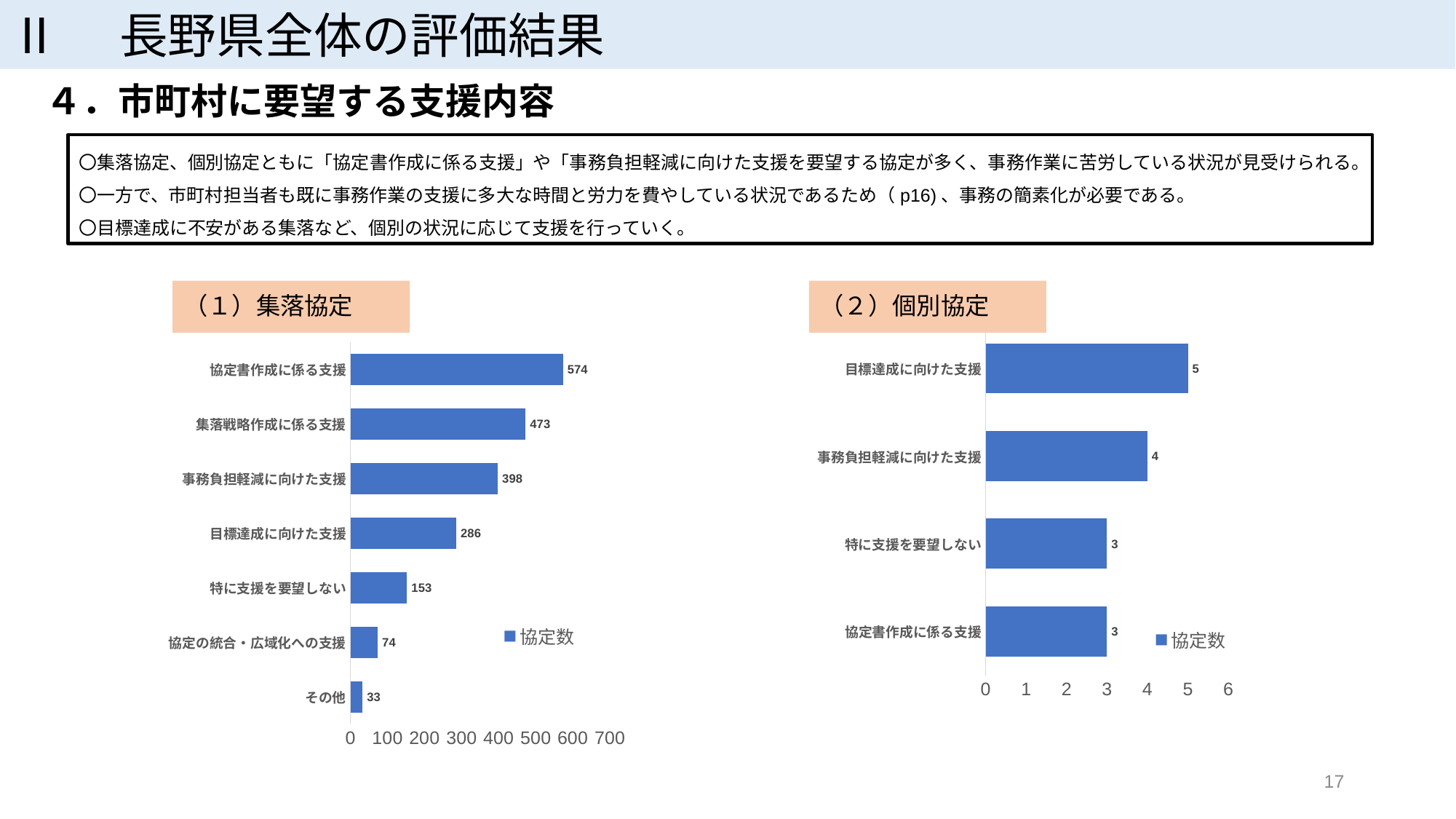

Ⅱ　長野県全体の評価結果
４．市町村に要望する支援内容
〇集落協定、個別協定ともに「協定書作成に係る支援」や「事務負担軽減に向けた支援を要望する協定が多く、事務作業に苦労している状況が見受けられる。
〇一方で、市町村担当者も既に事務作業の支援に多大な時間と労力を費やしている状況であるため（p16)、事務の簡素化が必要である。
〇目標達成に不安がある集落など、個別の状況に応じて支援を行っていく。
（１）集落協定
（２）個別協定

### Chart

| Category | 協定数 |
|---|---|
| 協定書作成に係る支援 | 3.0 |
| 特に支援を要望しない | 3.0 |
| 事務負担軽減に向けた支援 | 4.0 |
| 目標達成に向けた支援 | 5.0 |

### Chart

| Category | 協定数 |
|---|---|
| その他 | 33.0 |
| 協定の統合・広域化への支援 | 74.0 |
| 特に支援を要望しない | 153.0 |
| 目標達成に向けた支援 | 286.0 |
| 事務負担軽減に向けた支援 | 398.0 |
| 集落戦略作成に係る支援 | 473.0 |
| 協定書作成に係る支援 | 574.0 |
17